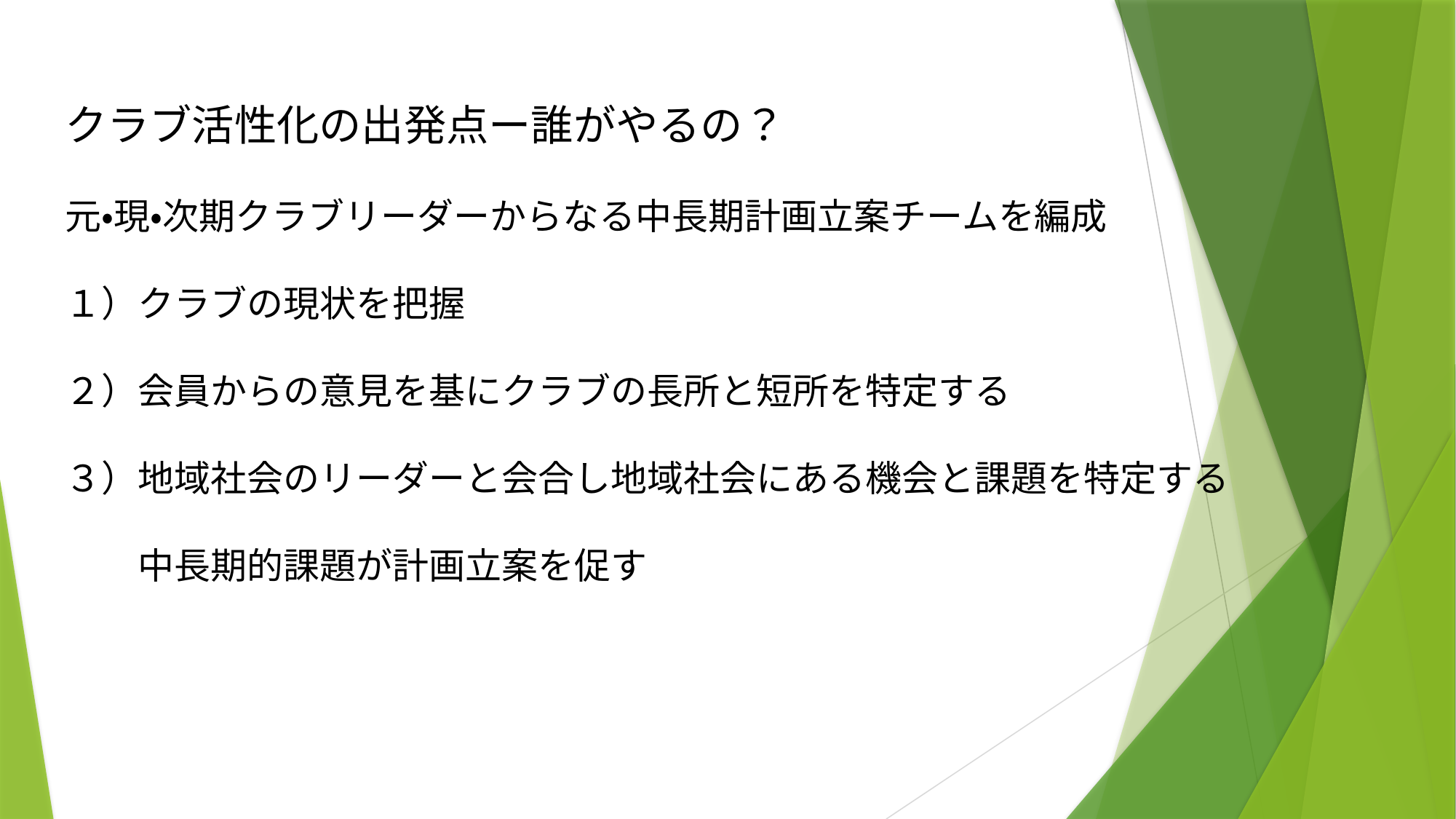

クラブ活性化の出発点ー誰がやるの？

元・現・次期クラブリーダーからなる中長期計画立案チームを編成

１）クラブの現状を把握

２）会員からの意見を基にクラブの長所と短所を特定する

３）地域社会のリーダーと会合し地域社会にある機会と課題を特定する

　　中長期的課題が計画立案を促す